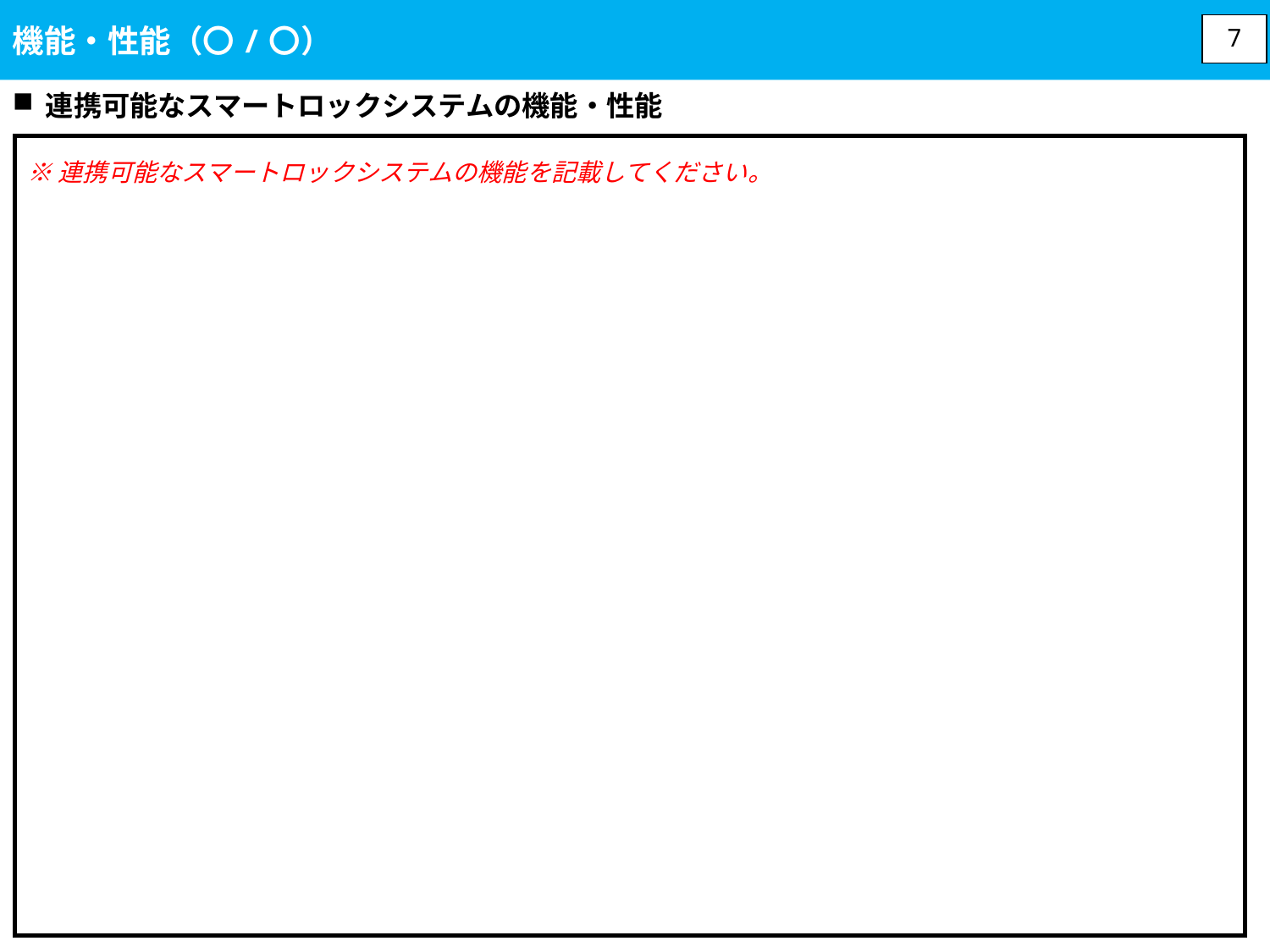

機能・性能（〇/〇）
7
連携可能なスマートロックシステムの機能・性能

※連携可能なスマートロックシステムの機能を記載してください。